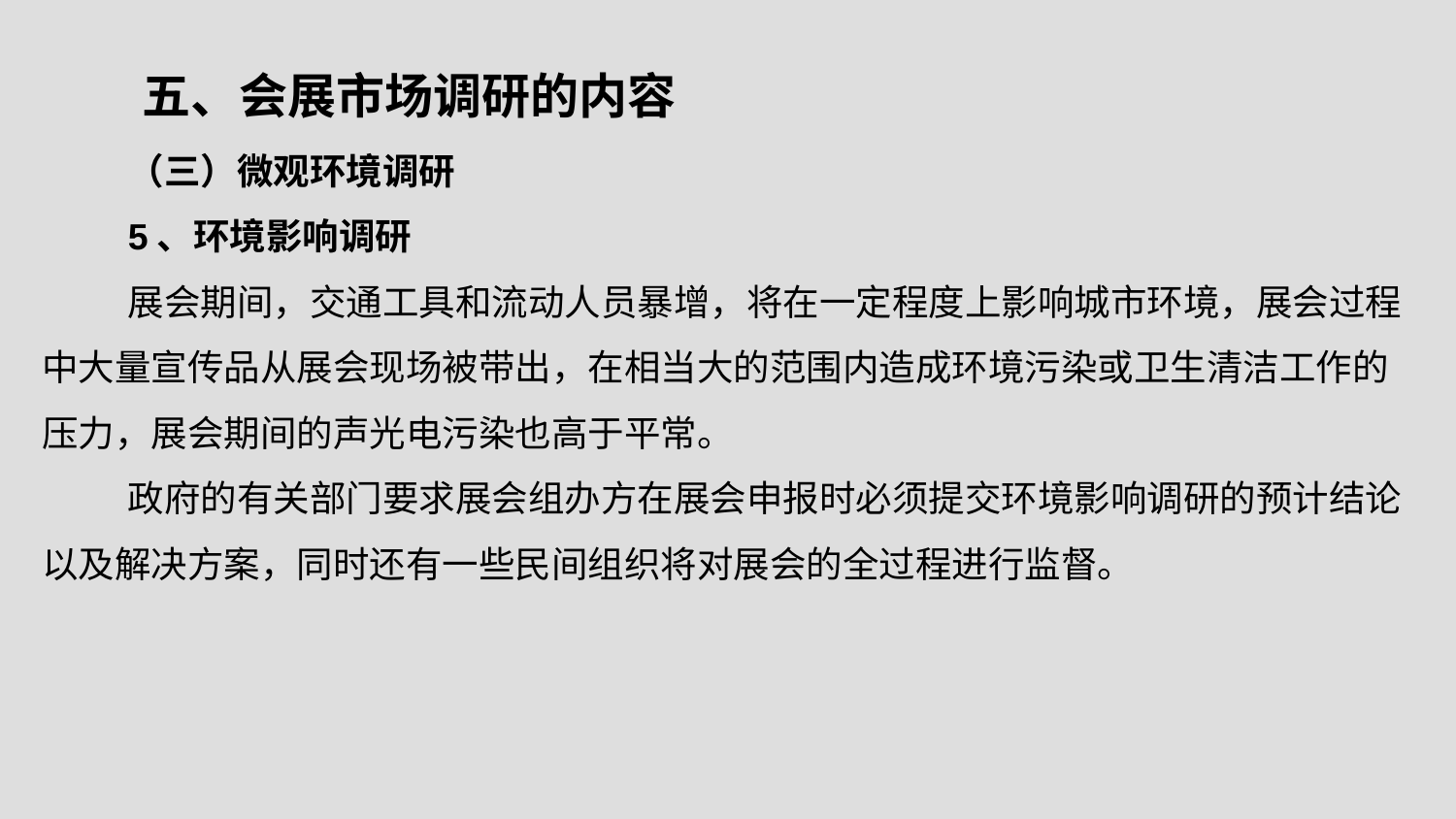

# 五、会展市场调研的内容
（三）微观环境调研
5、环境影响调研
展会期间，交通工具和流动人员暴增，将在一定程度上影响城市环境，展会过程中大量宣传品从展会现场被带出，在相当大的范围内造成环境污染或卫生清洁工作的压力，展会期间的声光电污染也高于平常。
政府的有关部门要求展会组办方在展会申报时必须提交环境影响调研的预计结论以及解决方案，同时还有一些民间组织将对展会的全过程进行监督。